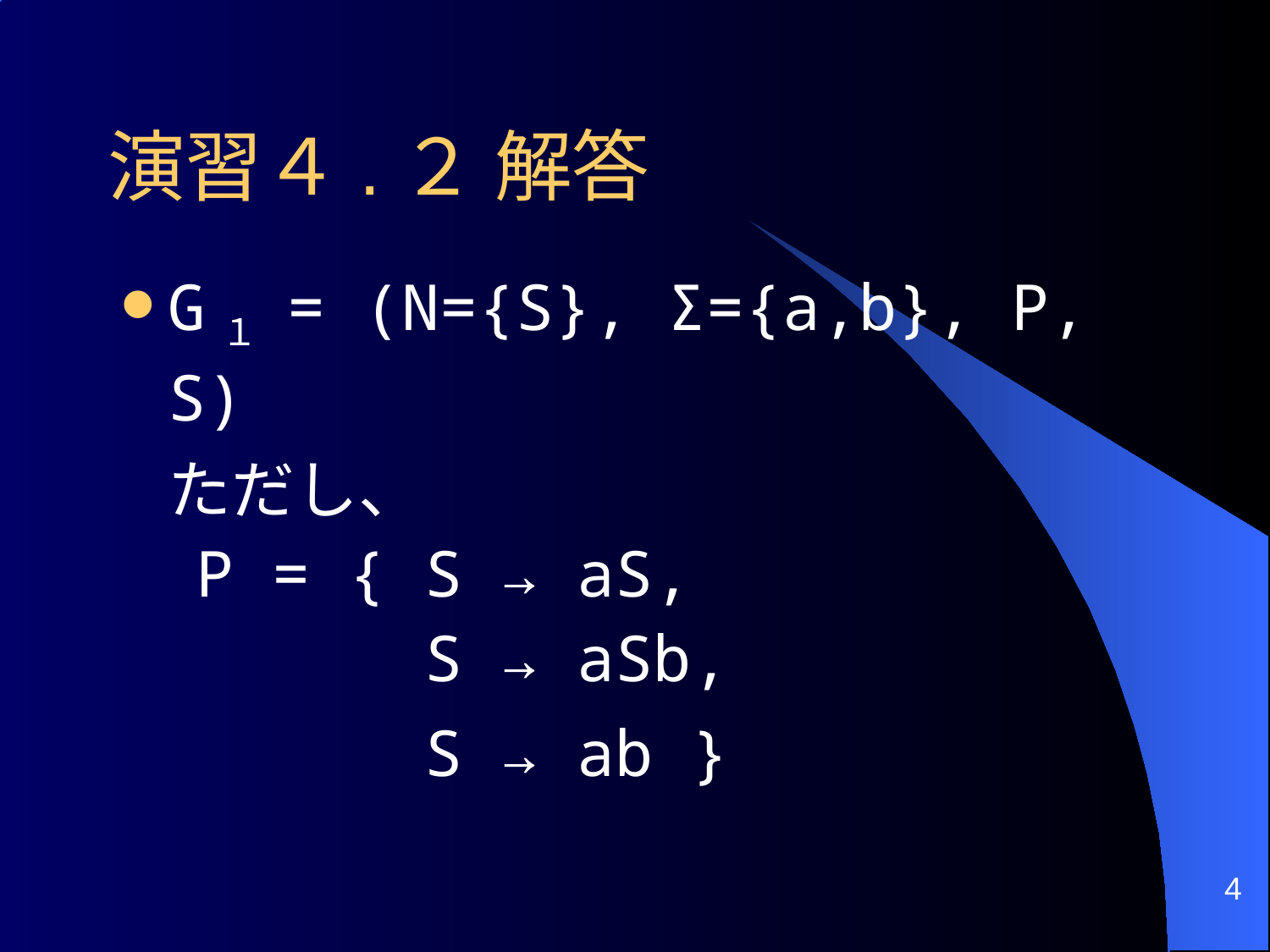

# 演習４.２ 解答
G１ = (N={S}, Σ={a,b}, P, S)
	ただし、
  P = { S → aS,
        S → aSb,
        S → ab }
4